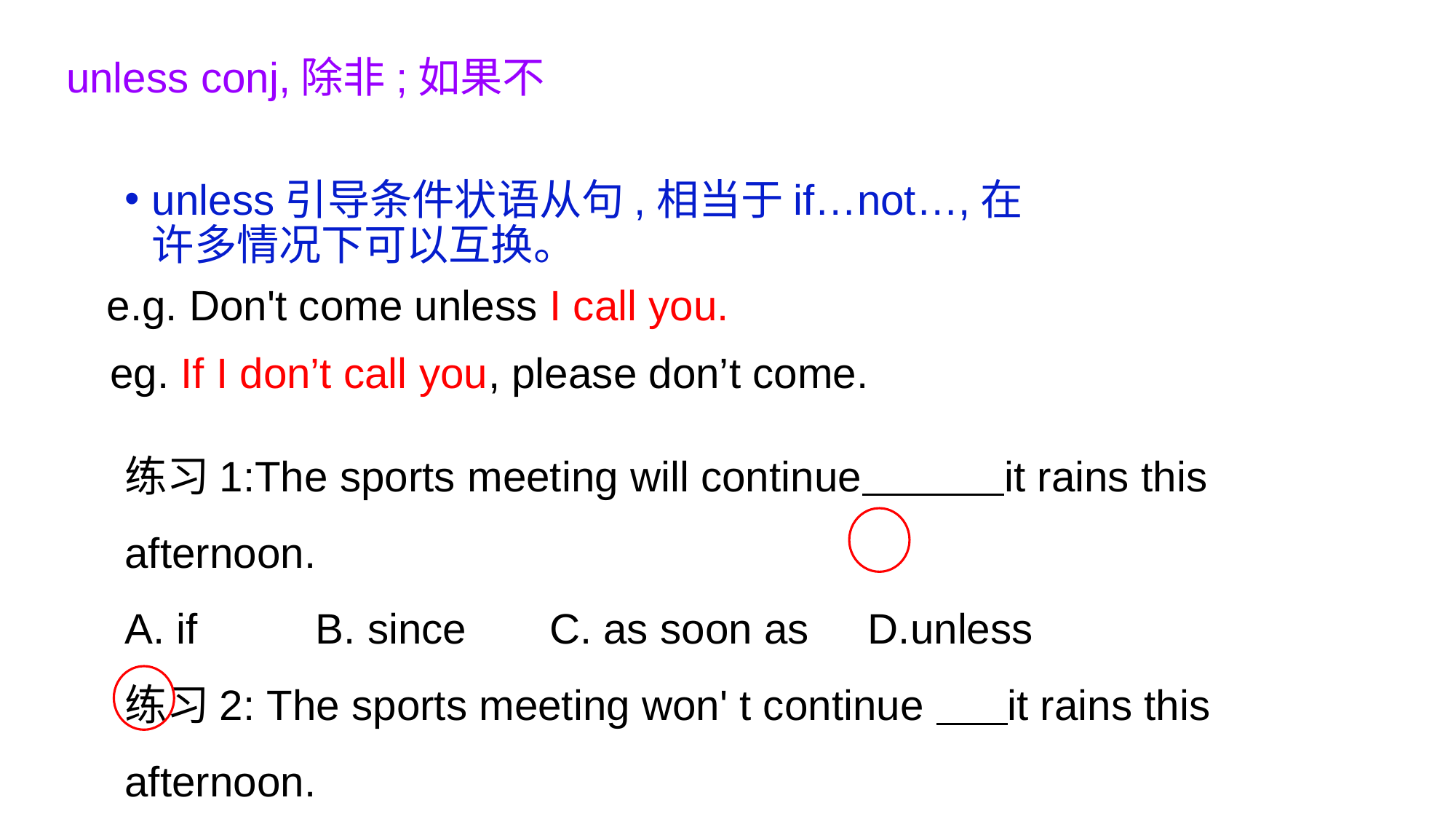

# unless conj,除非;如果不
unless引导条件状语从句,相当于if…not…,在
许多情况下可以互换。
e.g. Don't come unless I call you.
  eg. If I don’t call you, please don’t come.
练习1:The sports meeting will continue            it rains this afternoon.
A. if          B. since       C. as soon as     D.unless
练习2: The sports meeting won' t continue       it rains this afternoon.
A. if     B.since        C. as soon as      D.unless